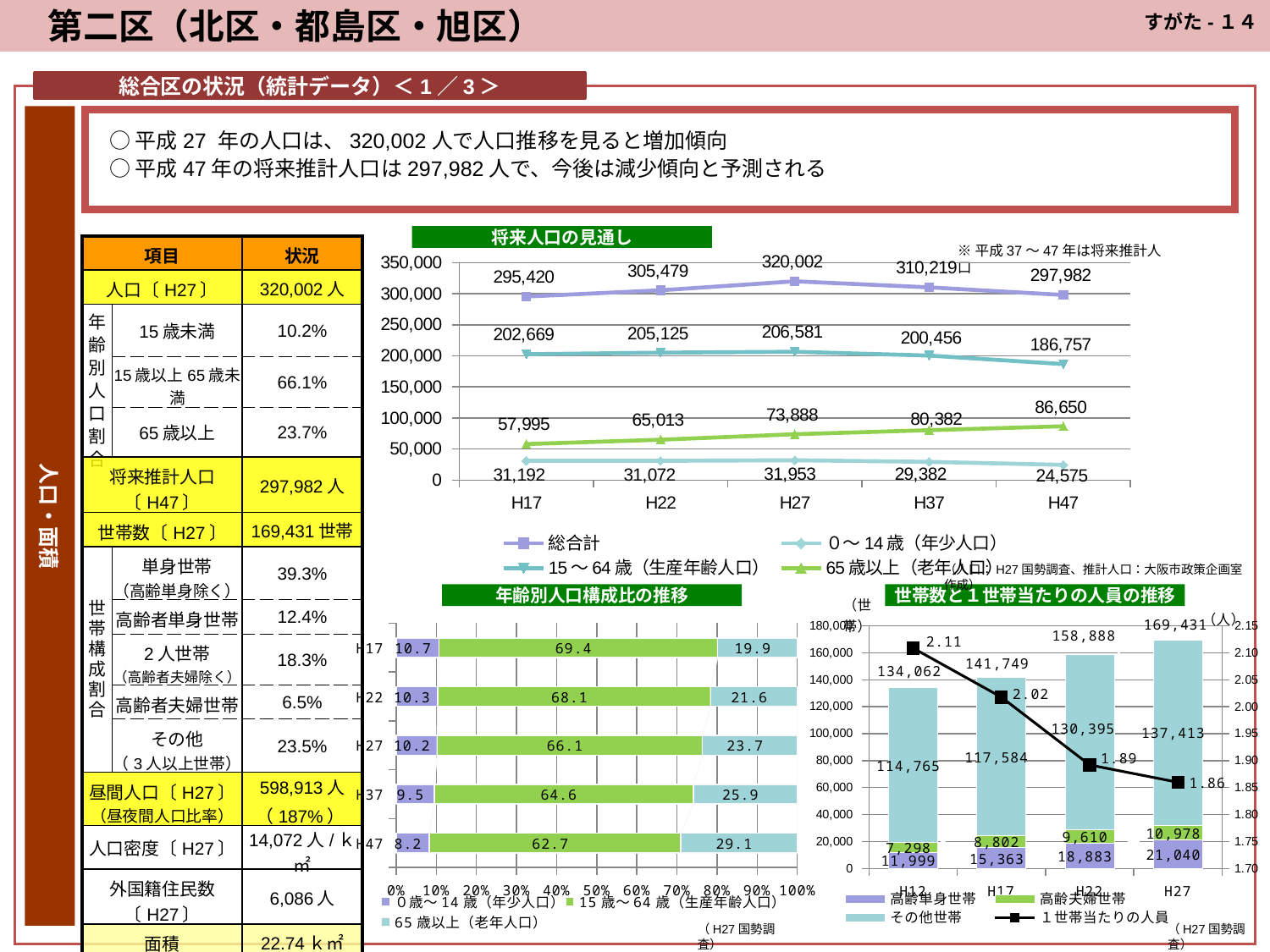

第二区（北区・都島区・旭区）
すがた-１４
総合区の状況（統計データ）＜1／3＞

人口・面積

○平成27 年の人口は、320,002人で人口推移を見ると増加傾向
○平成47年の将来推計人口は297,982人で、今後は減少傾向と予測される
将来人口の見通し
| 項目 |  | 状況 |
| --- | --- | --- |
| 人口〔H27〕 |  | 320,002人 |
| 年齢別人口割合 | 15歳未満 | 10.2% |
|  | 15歳以上65歳未満 | 66.1% |
|  | 65歳以上 | 23.7% |
| 将来推計人口〔H47〕 |  | 297,982人 |
| 世帯数〔H27〕 |  | 169,431世帯 |
| 世帯構成割合 | 単身世帯 （高齢単身除く） | 39.3% |
|  | 高齢者単身世帯 | 12.4% |
|  | 2人世帯 （高齢者夫婦除く） | 18.3% |
|  | 高齢者夫婦世帯 | 6.5% |
|  | その他 （3人以上世帯） | 23.5% |
| 昼間人口〔H27〕 （昼夜間人口比率） |  | 598,913人 （187%） |
| 人口密度〔H27〕 |  | 14,072人/ｋ㎡ |
| 外国籍住民数〔H27〕 |  | 6,086人 |
| 面積 |  | 22.74ｋ㎡ |
※平成37～47年は将来推計人口

### Chart

| Category | 総合計 | ０～14歳（年少人口） | 15～64歳（生産年齢人口） | 65歳以上（老年人口） |
|---|---|---|---|---|
| H17 | 295420.0 | 31192.0 | 202669.0 | 57995.0 |
| H22 | 305479.0 | 31072.0 | 205125.0 | 65013.0 |
| H27 | 320002.0 | 31953.0 | 206581.0 | 73888.0 |
| H37 | 310219.0478403789 | 29381.65623658909 | 200455.69761134777 | 80381.69399244076 |
| H47 | 297982.18944428785 | 24574.817508905093 | 186757.45894687955 | 86649.91298850198 |
（人口：H27国勢調査、推計人口：大阪市政策企画室作成）
年齢別人口構成比の推移
世帯数と１世帯当たりの人員の推移

### Chart

| Category | 高齢単身世帯 | 高齢夫婦世帯 | その他世帯 |  | １世帯当たりの人員 |
|---|---|---|---|---|---|
| H12 | 11999.0 | 7298.0 | 114765.0 | 134062.0 | 2.108837701958801 |
| H17 | 15363.0 | 8802.0 | 117584.0 | 141749.0 | 2.0177496843011227 |
| H22 | 18883.0 | 9610.0 | 130395.0 | 158888.0 | 1.89200568954232 |
| H27 | 21040.0 | 10978.0 | 137413.0 | 169431.0 | 1.8597423139803224 |

### Chart

| Category | ０歳～14歳（年少人口） | 15歳～64歳（生産年齢人口） | 65歳以上（老年人口） |
|---|---|---|---|
| H47 | 8.247075959384116 | 62.674034074038644 | 29.07888996657716 |
| H37 | 9.471261175331959 | 64.61746917439154 | 25.91126965027649 |
| H27 | 10.227512787191648 | 66.12242415706726 | 23.65006305573873 |
| H22 | 10.315726569503568 | 68.1003286743468 | 21.583944756150196 |
| H17 | 10.68746231018037 | 69.44143687297846 | 19.871100816841185 |
（H27国勢調査）
（H27国勢調査）